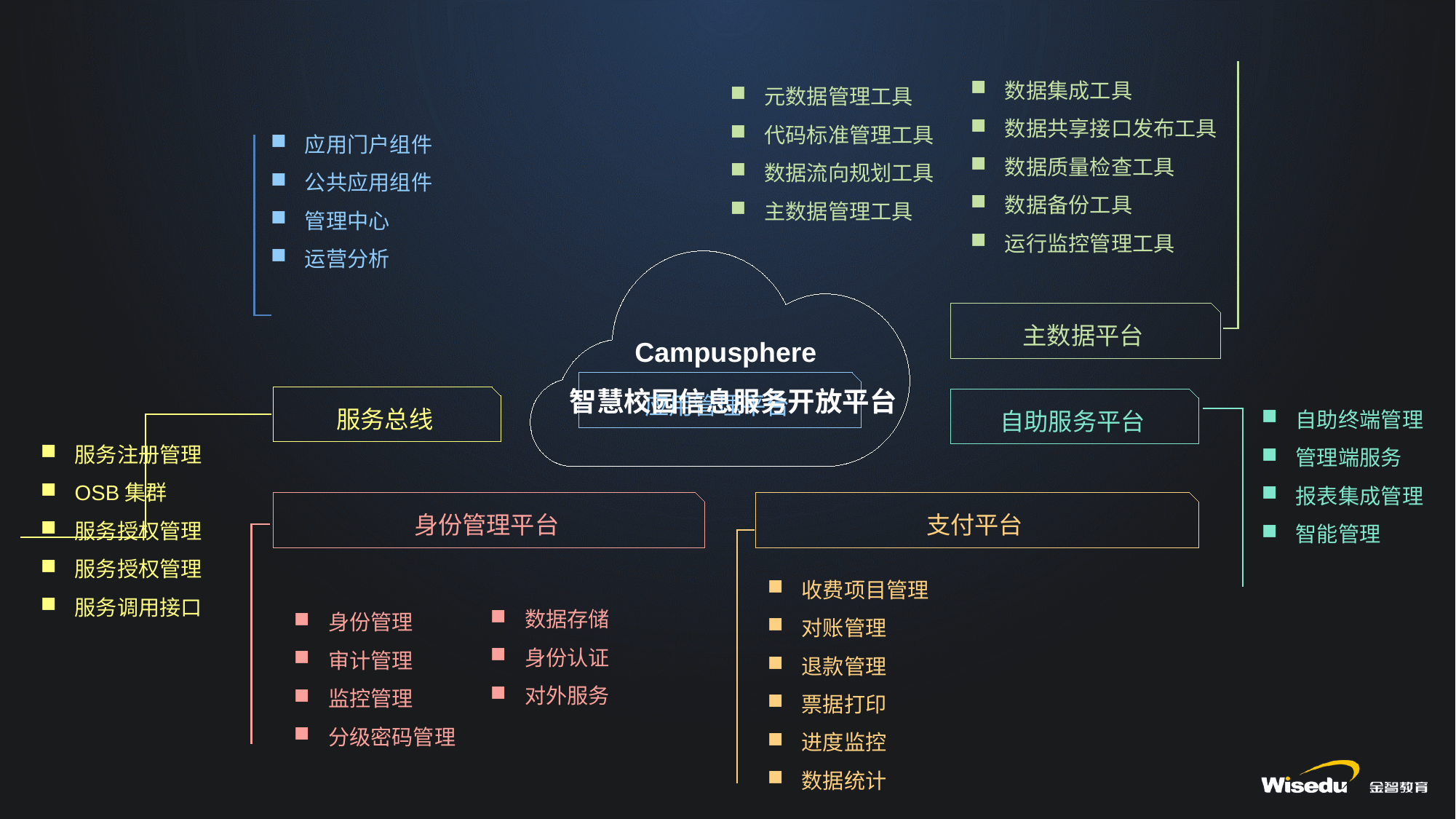

数据集成工具
数据共享接口发布工具
数据质量检查工具
数据备份工具
运行监控管理工具
元数据管理工具
代码标准管理工具
数据流向规划工具
主数据管理工具

应用门户组件
公共应用组件
管理中心
运营分析

主数据平台
Campusphere
智慧校园信息服务开放平台
应用管理平台
服务总线
自助服务平台
自助终端管理
管理端服务
报表集成管理
智能管理
服务注册管理
OSB集群
服务授权管理
服务授权管理
服务调用接口
支付平台
身份管理平台
收费项目管理
对账管理
退款管理
票据打印
进度监控
数据统计
数据存储
身份认证
对外服务
身份管理
审计管理
监控管理
分级密码管理